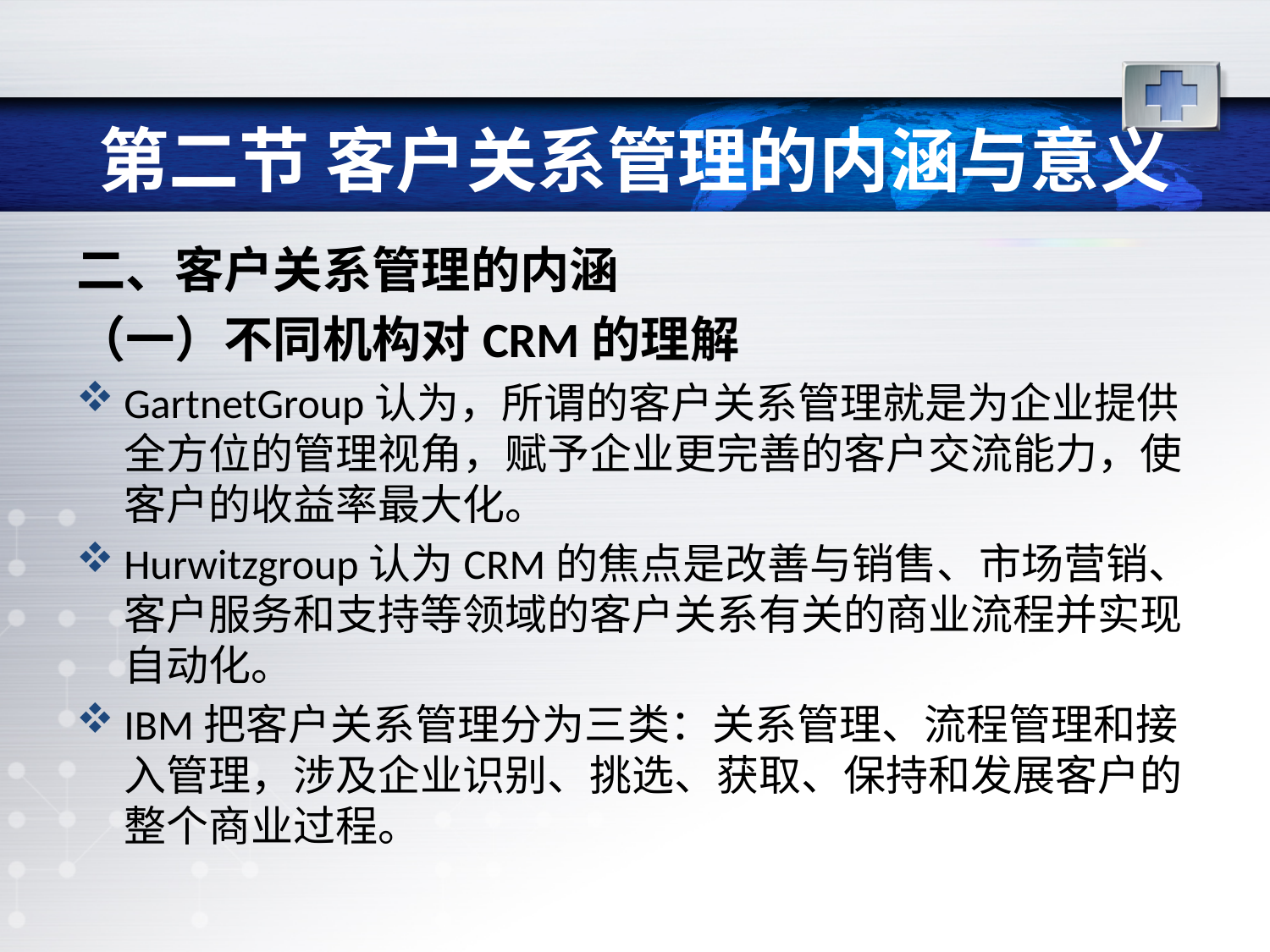

# 第二节 客户关系管理的内涵与意义
二、客户关系管理的内涵
（一）不同机构对CRM的理解
GartnetGroup认为，所谓的客户关系管理就是为企业提供全方位的管理视角，赋予企业更完善的客户交流能力，使客户的收益率最大化。
Hurwitzgroup认为CRM的焦点是改善与销售、市场营销、客户服务和支持等领域的客户关系有关的商业流程并实现自动化。
IBM把客户关系管理分为三类：关系管理、流程管理和接入管理，涉及企业识别、挑选、获取、保持和发展客户的整个商业过程。